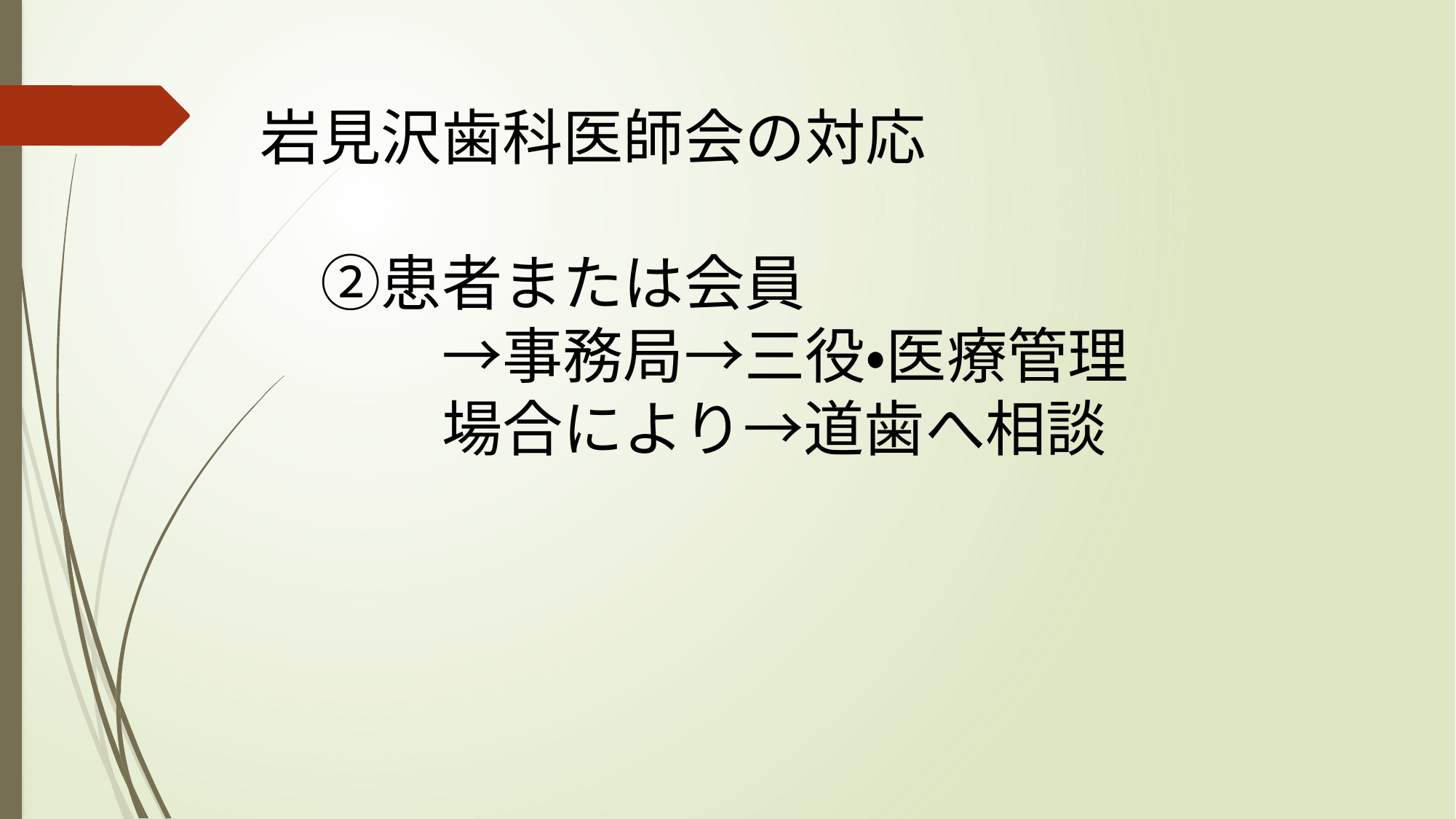

岩見沢歯科医師会の対応

　②患者または会員
　　　→事務局→三役・医療管理
　　　場合により→道歯へ相談